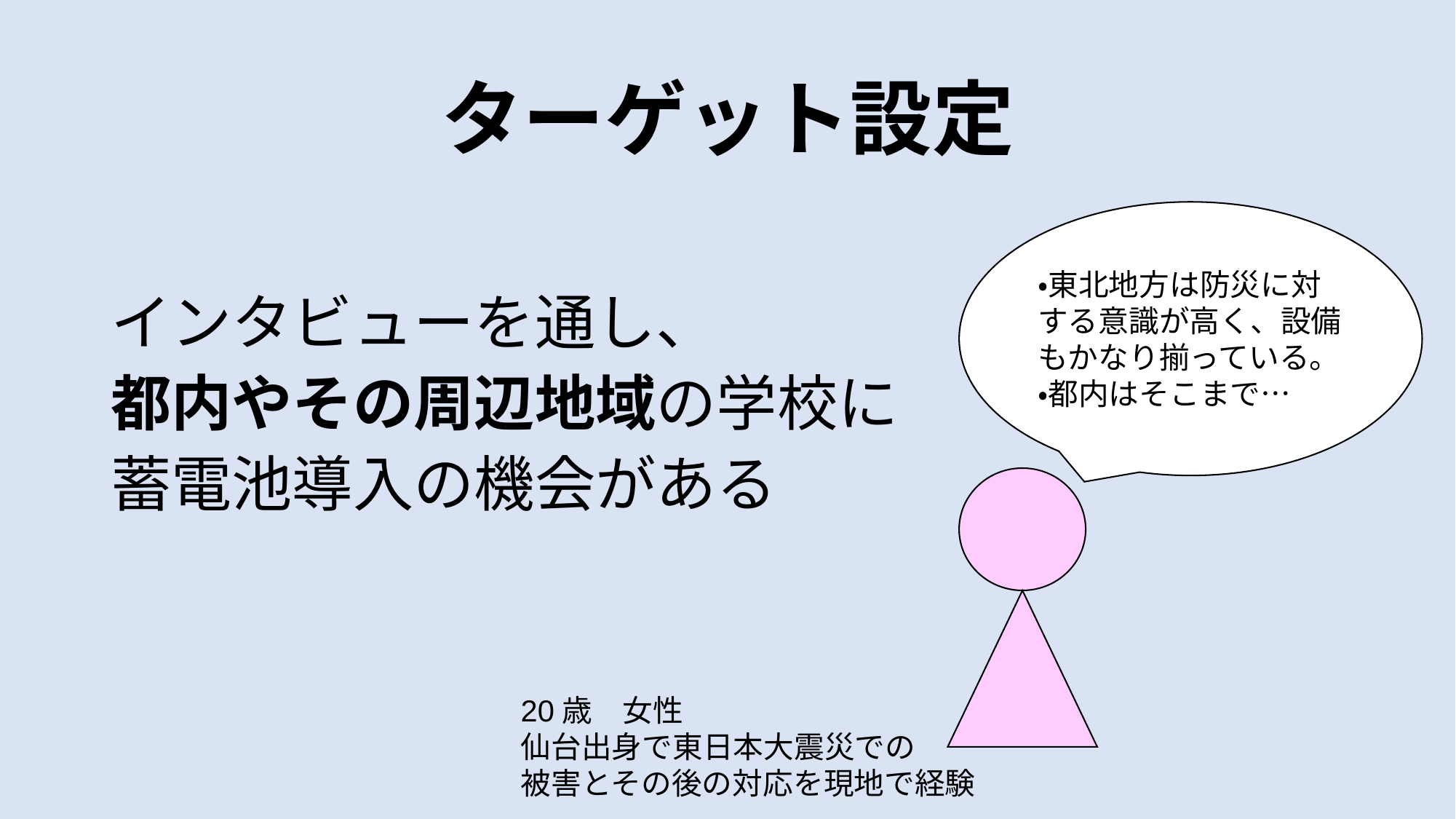

# ターゲット設定
・東北地方は防災に対する意識が高く、設備もかなり揃っている。
・都内はそこまで…
インタビューを通し、
都内やその周辺地域の学校に
蓄電池導入の機会がある

20歳　女性
仙台出身で東日本大震災での
被害とその後の対応を現地で経験